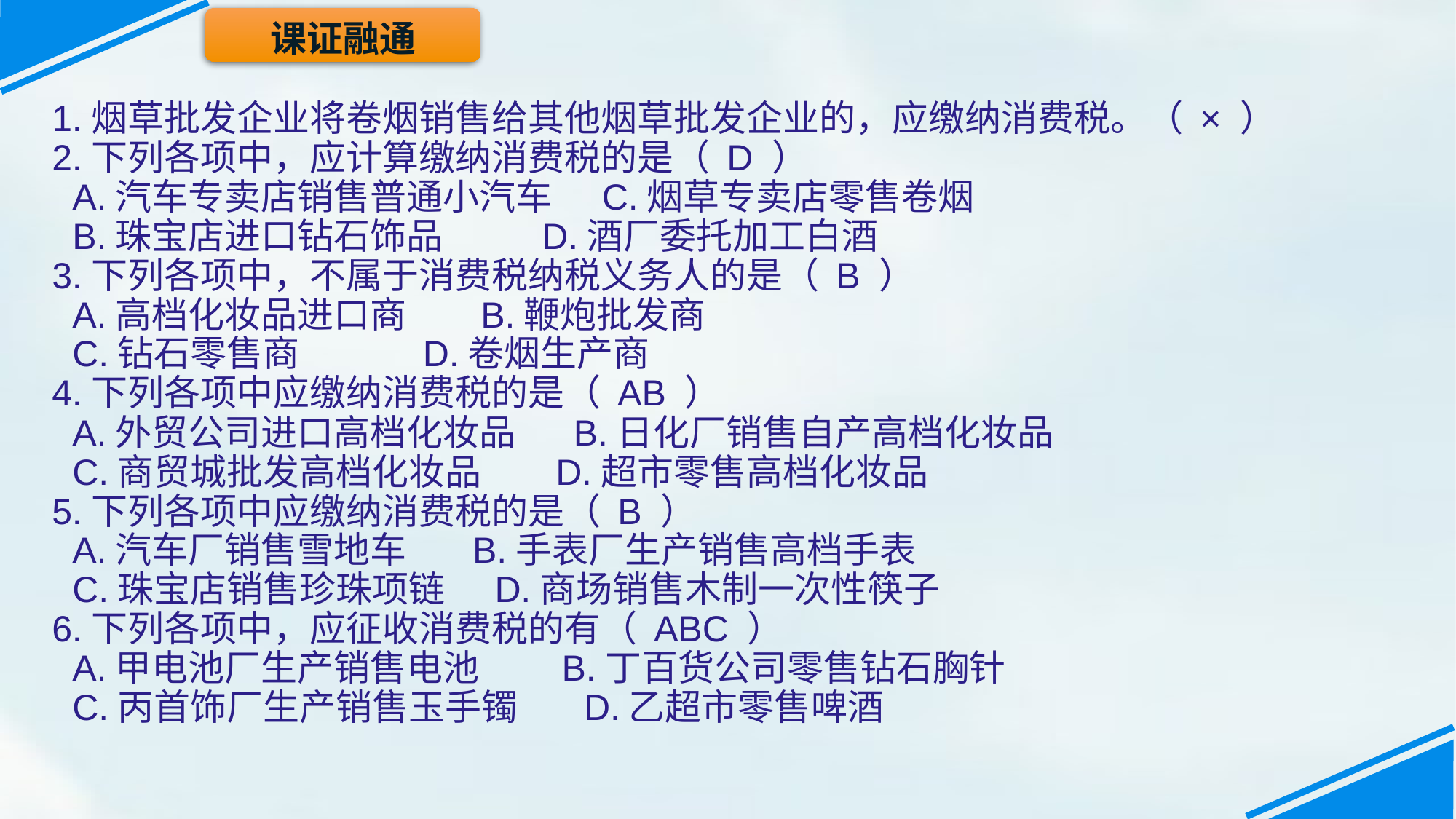

课证融通
1.烟草批发企业将卷烟销售给其他烟草批发企业的，应缴纳消费税。（ × ）
2.下列各项中，应计算缴纳消费税的是（ D ）
  A.汽车专卖店销售普通小汽车     C.烟草专卖店零售卷烟
  B.珠宝店进口钻石饰品           D.酒厂委托加工白酒
3.下列各项中，不属于消费税纳税义务人的是（ B ）
  A.高档化妆品进口商        B.鞭炮批发商
  C.钻石零售商              D.卷烟生产商
4.下列各项中应缴纳消费税的是（ AB ）
  A.外贸公司进口高档化妆品      B.日化厂销售自产高档化妆品
  C.商贸城批发高档化妆品        D.超市零售高档化妆品
5.下列各项中应缴纳消费税的是（ B ）
  A.汽车厂销售雪地车       B.手表厂生产销售高档手表
  C.珠宝店销售珍珠项链     D.商场销售木制一次性筷子
6.下列各项中，应征收消费税的有（ ABC ）
  A.甲电池厂生产销售电池         B.丁百货公司零售钻石胸针
  C.丙首饰厂生产销售玉手镯       D.乙超市零售啤酒